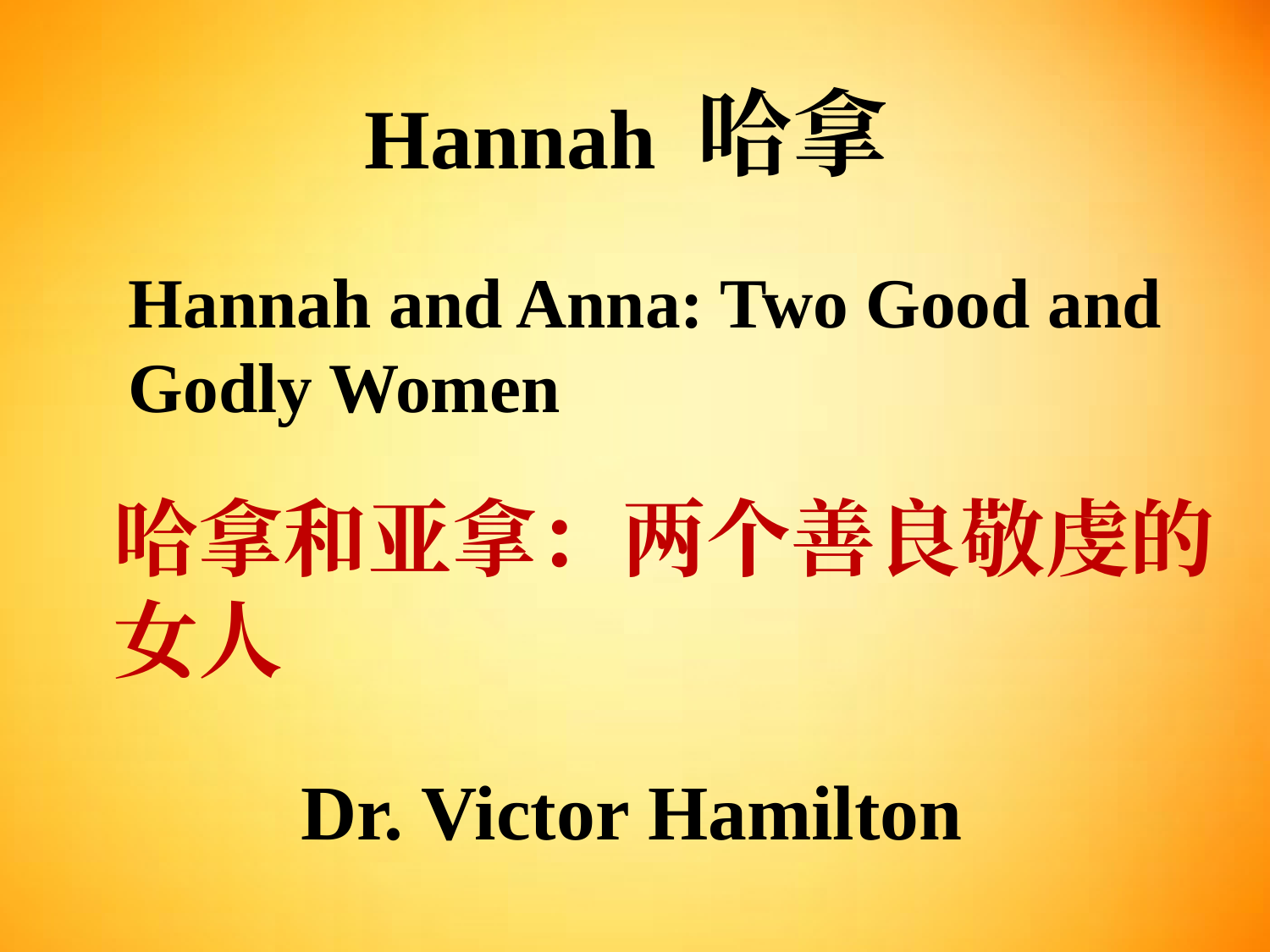

Hannah 哈拿
Hannah and Anna: Two Good and Godly Women
哈拿和亚拿：两个善良敬虔的女人
Dr. Victor Hamilton